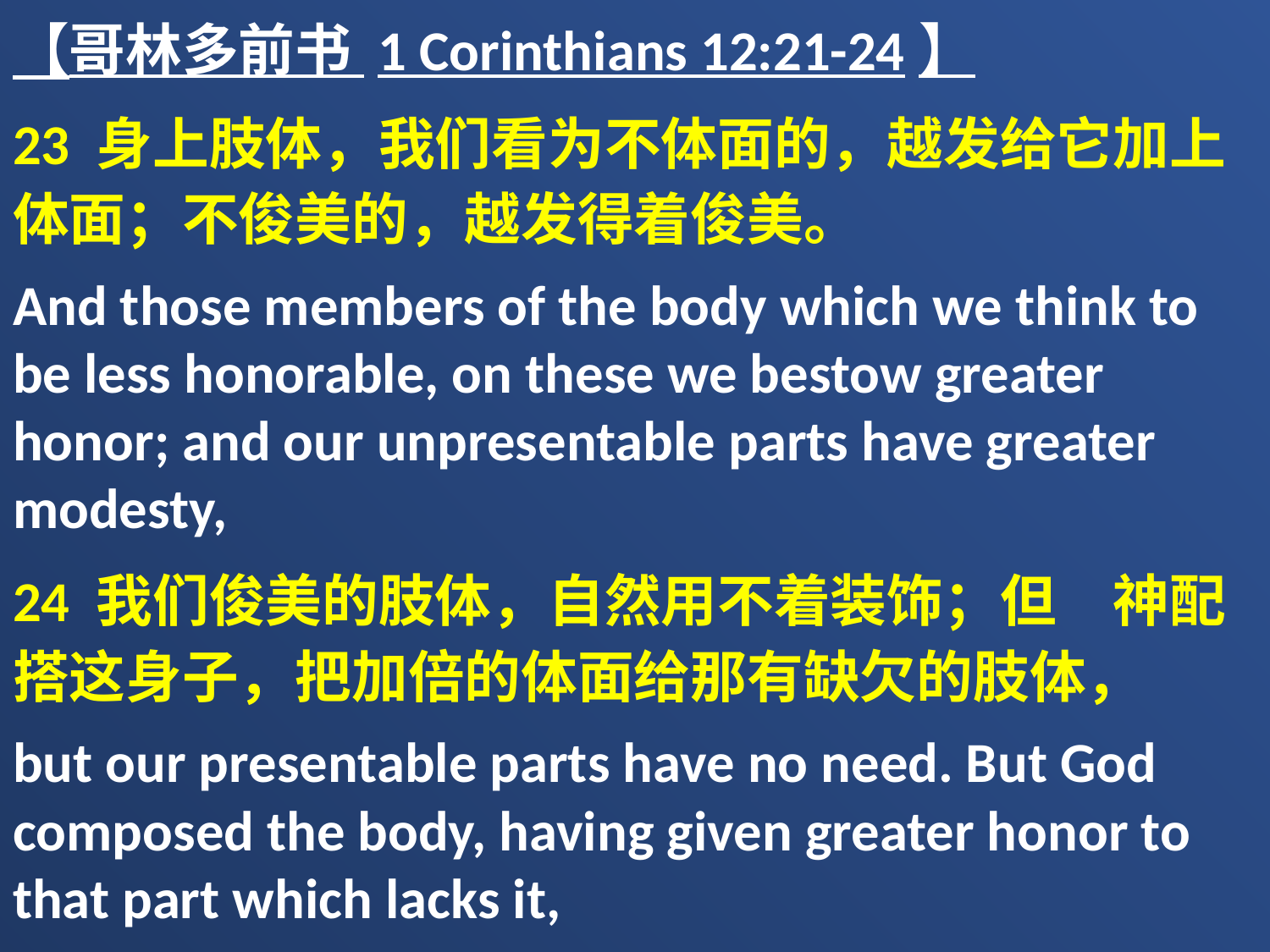

【哥林多前书 1 Corinthians 12:21-24】
23 身上肢体，我们看为不体面的，越发给它加上体面；不俊美的，越发得着俊美。
And those members of the body which we think to be less honorable, on these we bestow greater honor; and our unpresentable parts have greater modesty,
24 我们俊美的肢体，自然用不着装饰；但　神配搭这身子，把加倍的体面给那有缺欠的肢体，
but our presentable parts have no need. But God composed the body, having given greater honor to that part which lacks it,